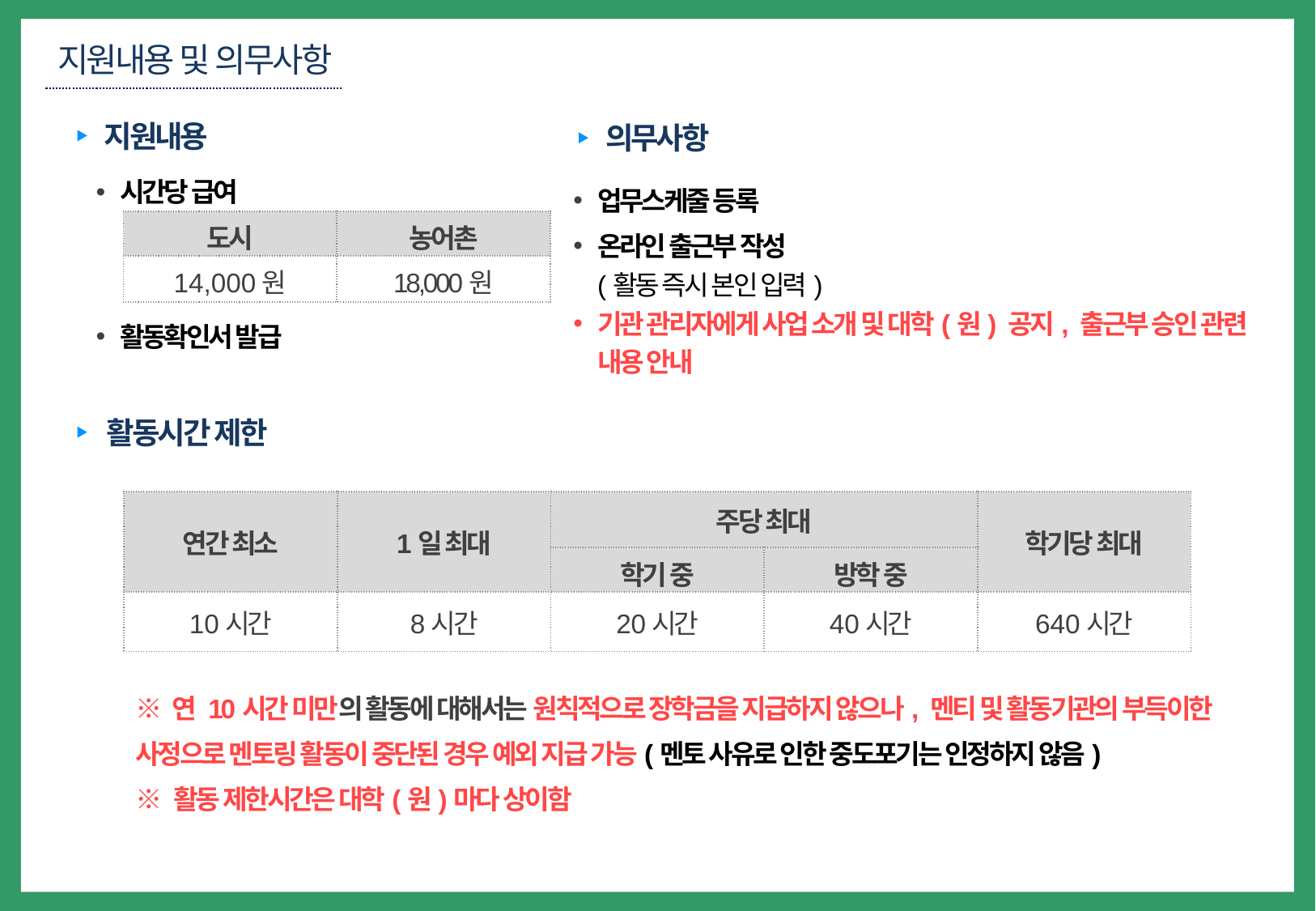

지원내용 및 의무사항
지원내용

의무사항

시간당 급여

활동확인서 발급
업무스케줄 등록
온라인 출근부 작성
(활동 즉시 본인 입력)
기관 관리자에게 사업 소개 및 대학(원) 공지, 출근부 승인 관련 내용 안내
| 도시 | 농어촌 |
| --- | --- |
| 14,000원 | 18,000원 |
활동시간 제한

| 연간 최소 | 1일 최대 | 주당 최대 |  | 학기당 최대 |
| --- | --- | --- | --- | --- |
|  |  | 학기 중 | 방학 중 |  |
| 10시간 | 8시간 | 20시간 | 40시간 | 640시간 |
※ 연 10시간 미만의 활동에 대해서는 원칙적으로 장학금을 지급하지 않으나, 멘티 및 활동기관의 부득이한 사정으로 멘토링 활동이 중단된 경우 예외 지급 가능(멘토 사유로 인한 중도포기는 인정하지 않음)
※ 활동 제한시간은 대학(원)마다 상이함